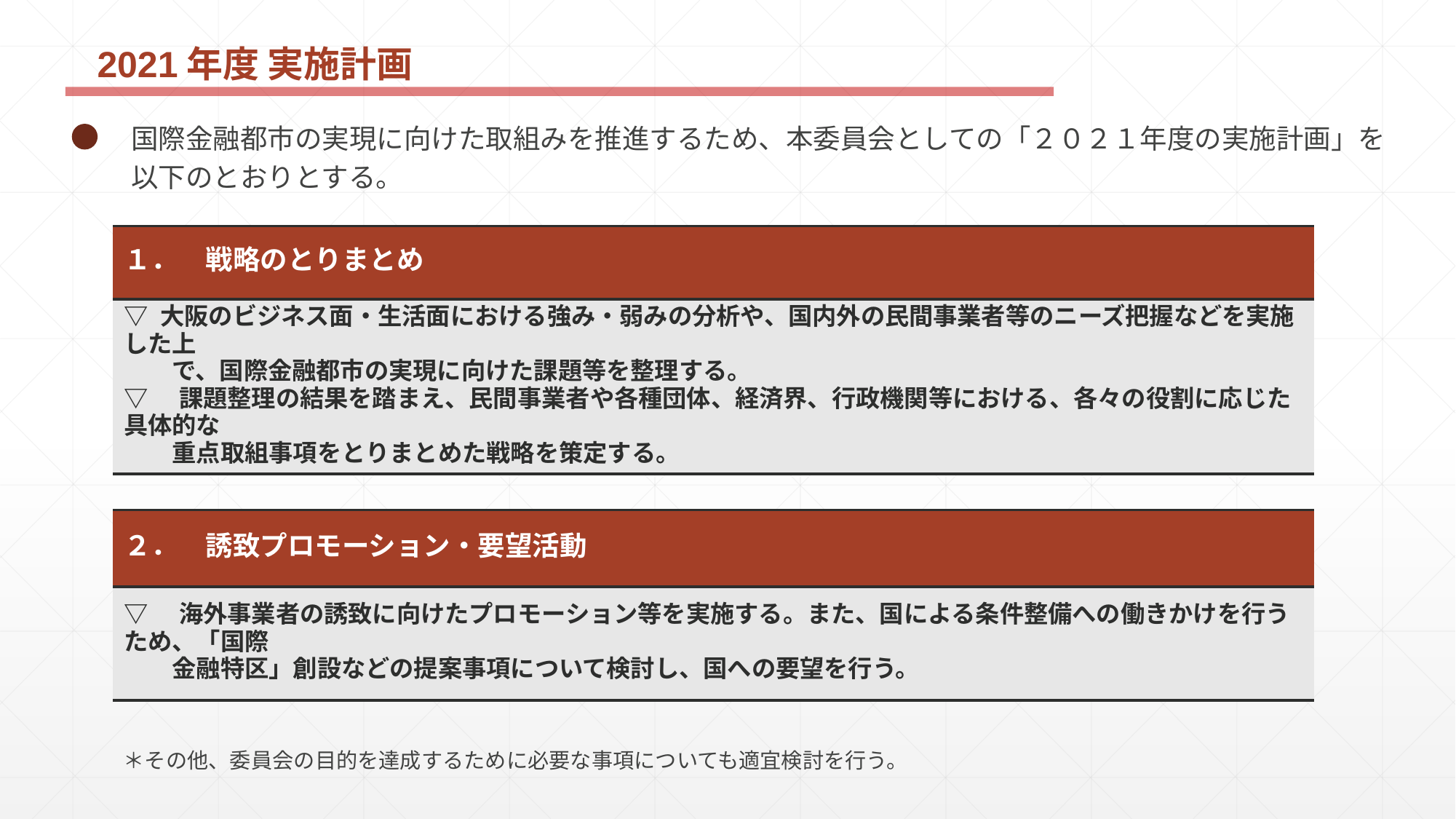

2021年度 実施計画
国際金融都市の実現に向けた取組みを推進するため、本委員会としての「２０２１年度の実施計画」を
以下のとおりとする。

| １．　戦略のとりまとめ |
| --- |
| ▽ 大阪のビジネス面・生活面における強み・弱みの分析や、国内外の民間事業者等のニーズ把握などを実施した上 　　で、国際金融都市の実現に向けた課題等を整理する。 ▽　課題整理の結果を踏まえ、民間事業者や各種団体、経済界、行政機関等における、各々の役割に応じた具体的な 　　重点取組事項をとりまとめた戦略を策定する。 |
| ２．　誘致プロモーション・要望活動 |
| --- |
| ▽　海外事業者の誘致に向けたプロモーション等を実施する。また、国による条件整備への働きかけを行うため、「国際　 　　金融特区」創設などの提案事項について検討し、国への要望を行う。 |
＊その他、委員会の目的を達成するために必要な事項についても適宜検討を行う。